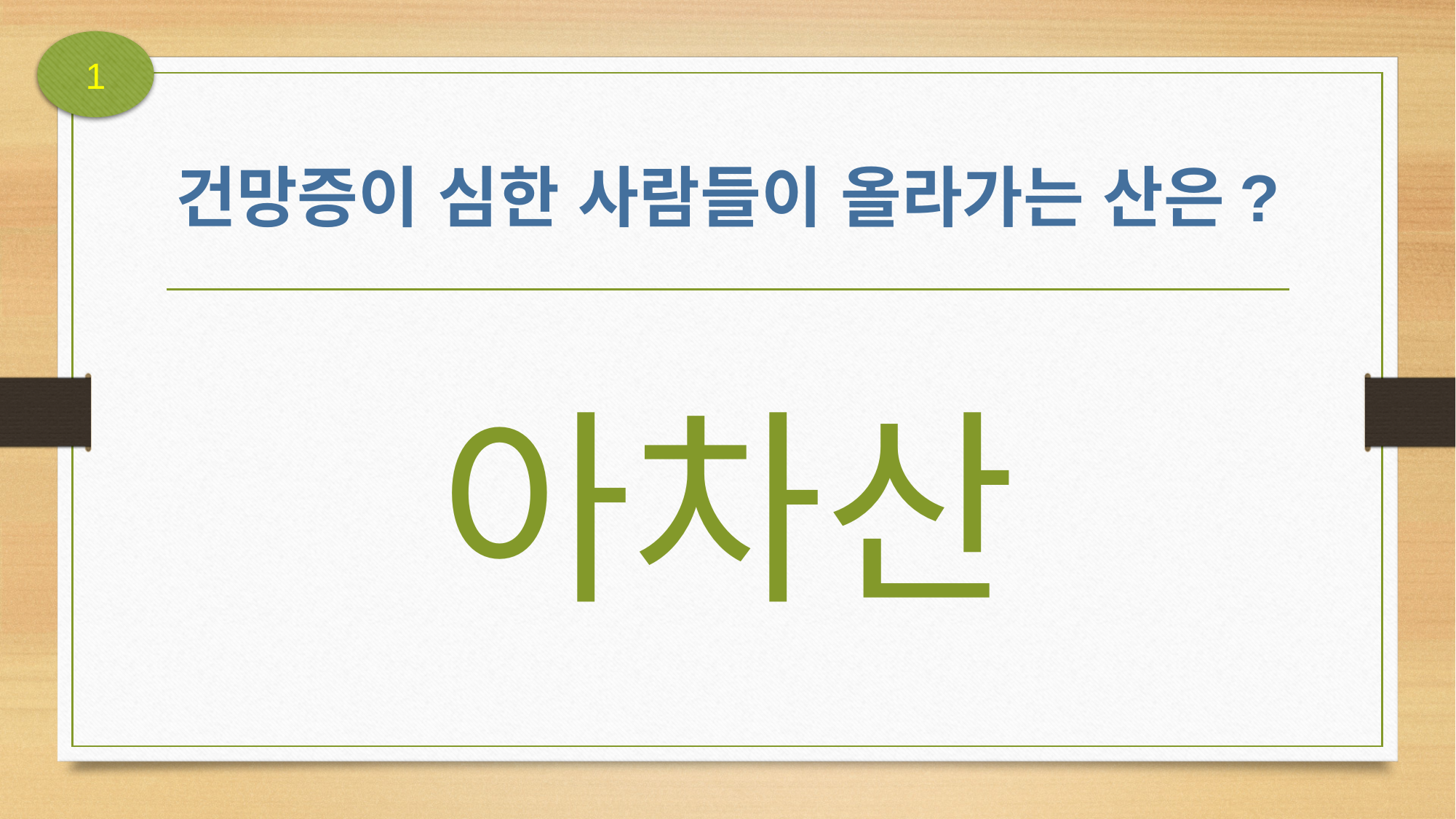

1
# 건망증이 심한 사람들이 올라가는 산은?
아차산